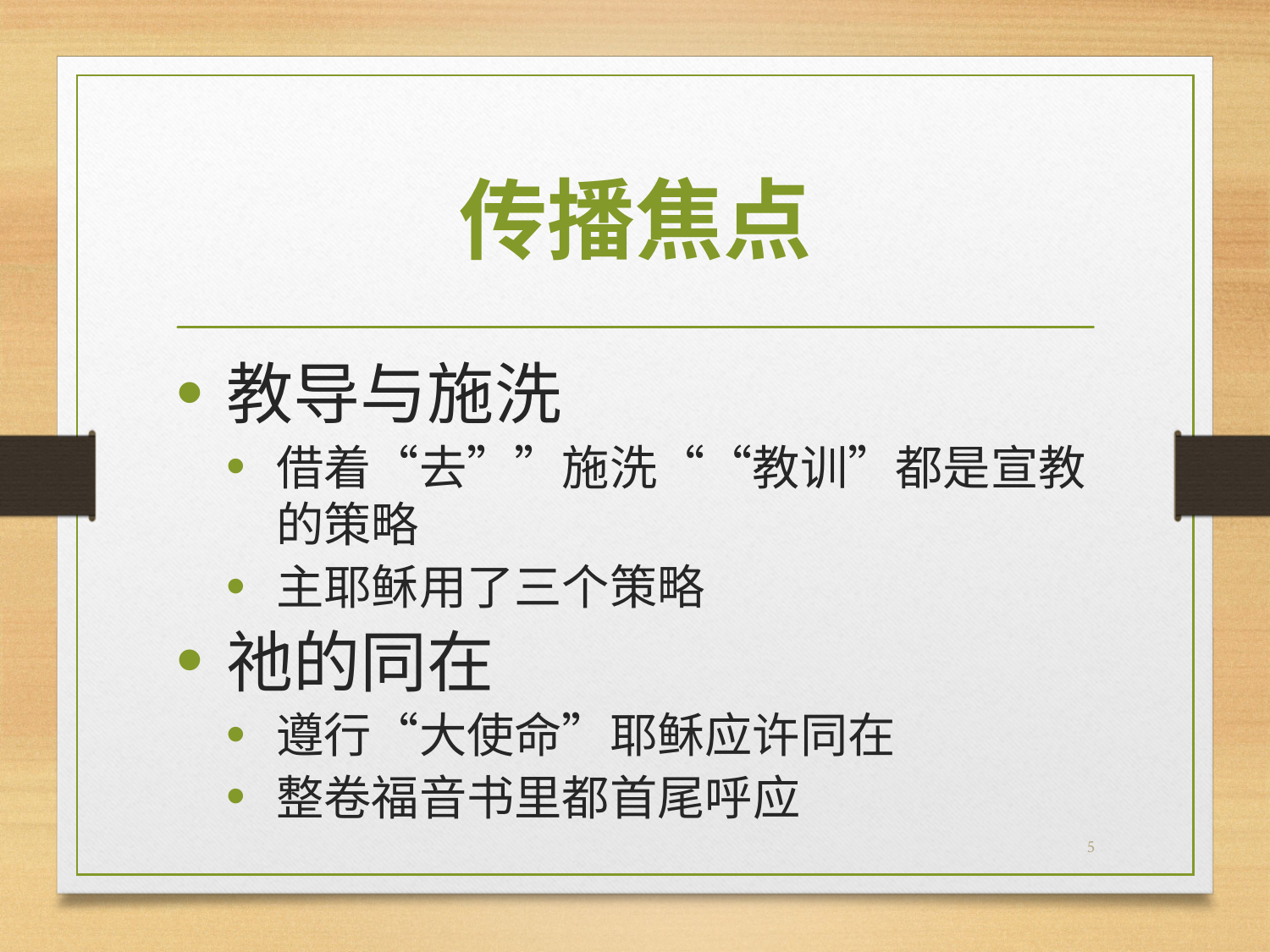

# 传播焦点
教导与施洗
借着“去””施洗““教训”都是宣教的策略
主耶稣用了三个策略
祂的同在
遵行“大使命”耶稣应许同在
整卷福音书里都首尾呼应
5